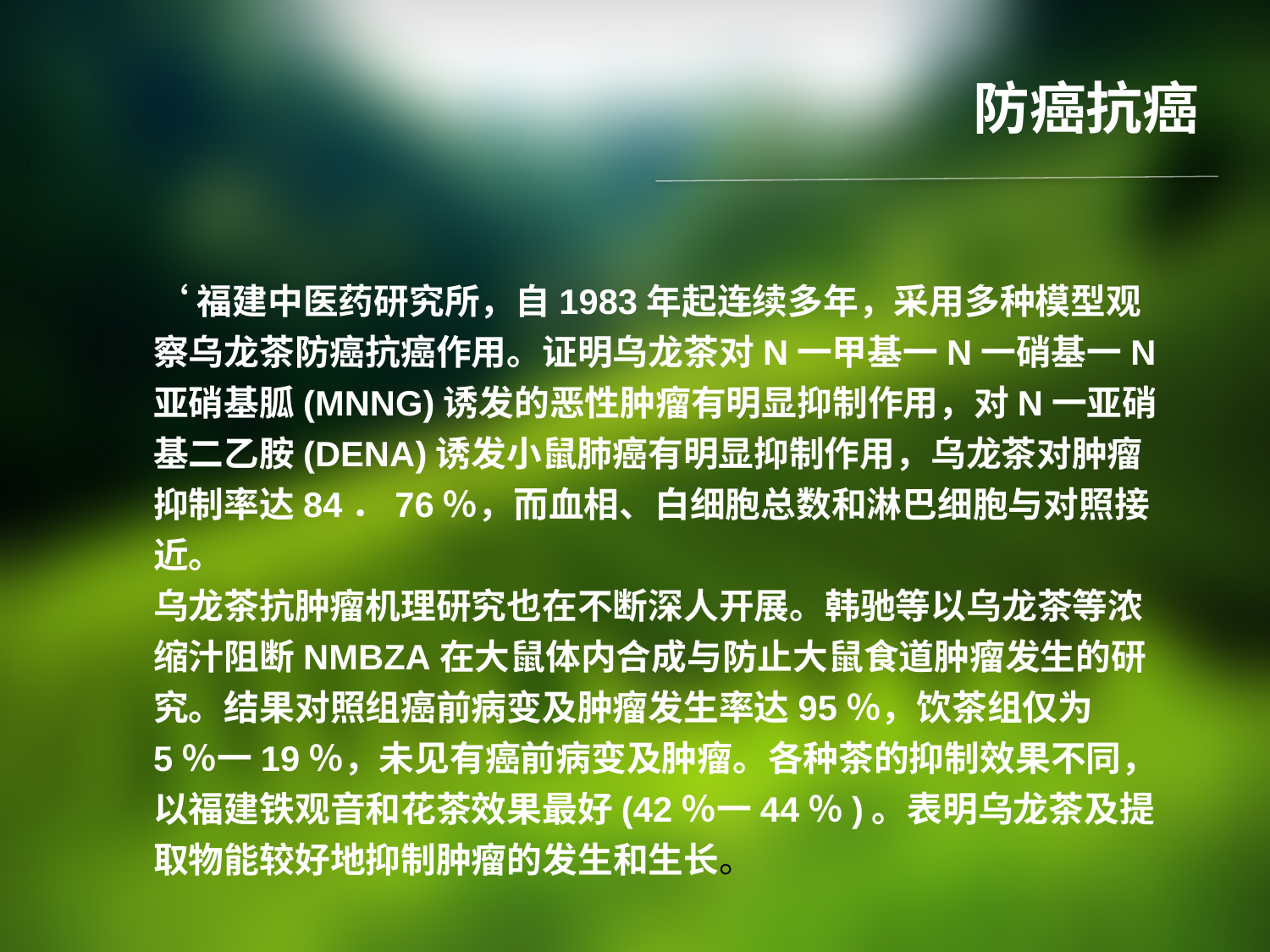

防癌抗癌
‘福建中医药研究所，自1983年起连续多年，采用多种模型观察乌龙茶防癌抗癌作用。证明乌龙茶对N一甲基一N一硝基一N亚硝基胍(MNNG)诱发的恶性肿瘤有明显抑制作用，对N一亚硝基二乙胺(DENA)诱发小鼠肺癌有明显抑制作用，乌龙茶对肿瘤抑制率达84．76％，而血相、白细胞总数和淋巴细胞与对照接近。
乌龙茶抗肿瘤机理研究也在不断深人开展。韩驰等以乌龙茶等浓缩汁阻断NMBZA在大鼠体内合成与防止大鼠食道肿瘤发生的研究。结果对照组癌前病变及肿瘤发生率达95％，饮茶组仅为5％一19％，未见有癌前病变及肿瘤。各种茶的抑制效果不同，以福建铁观音和花茶效果最好(42％一44％)。表明乌龙茶及提取物能较好地抑制肿瘤的发生和生长。